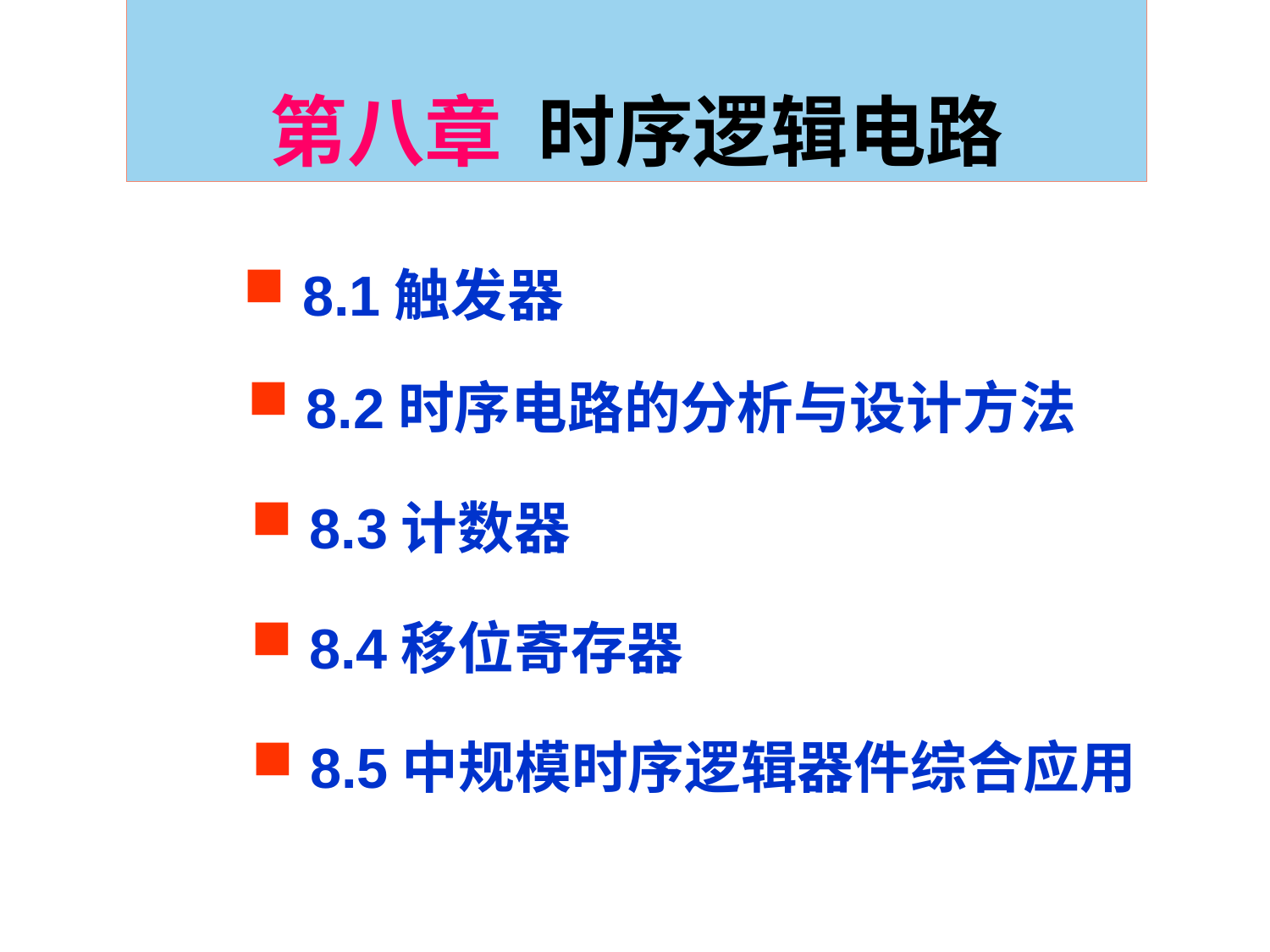

第八章  时序逻辑电路
 8.1触发器
 8.2时序电路的分析与设计方法
 8.3计数器
 8.4移位寄存器
 8.5中规模时序逻辑器件综合应用